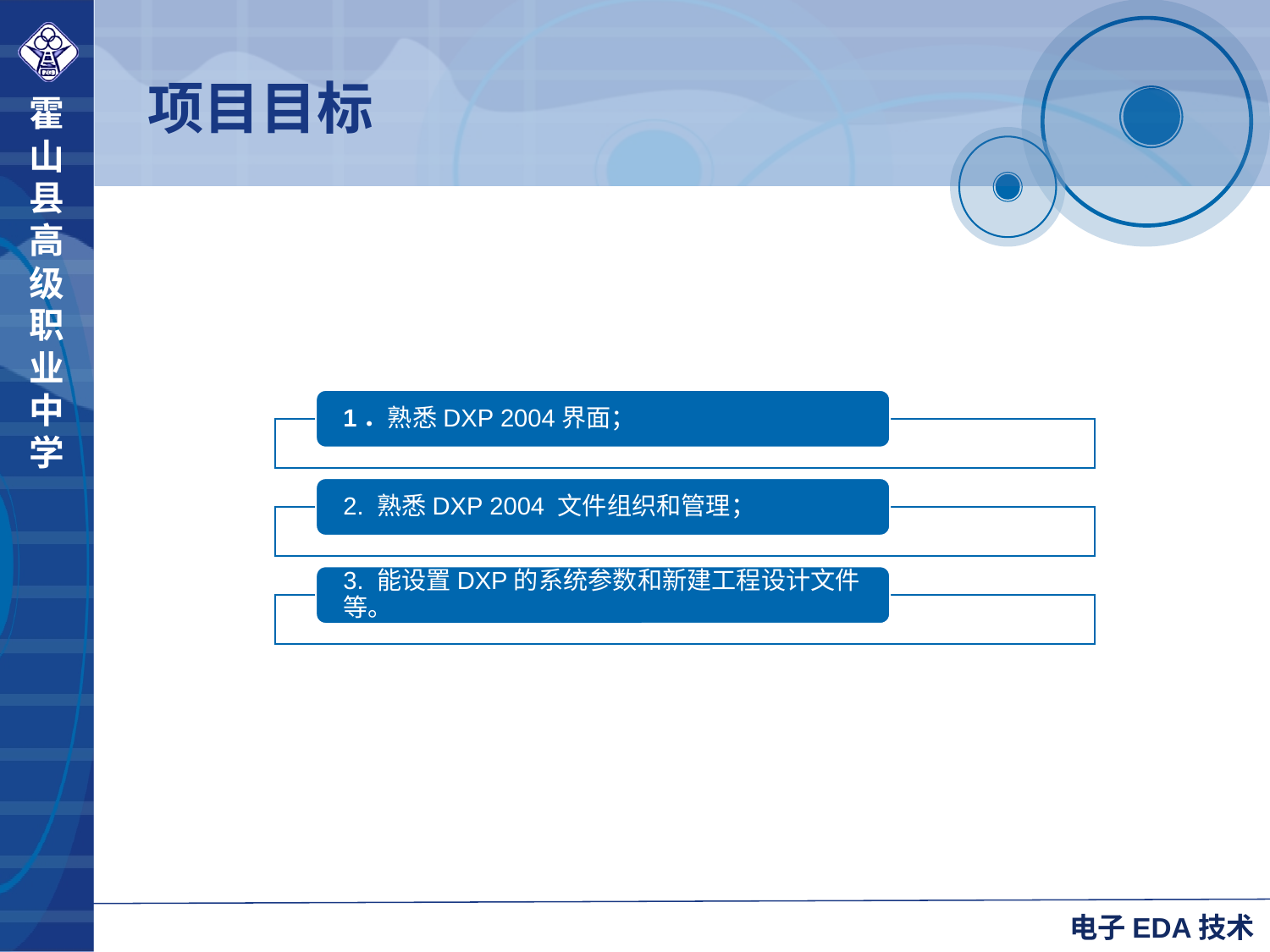

项目目标
1．熟悉DXP 2004界面；
2. 熟悉DXP 2004 文件组织和管理；
3. 能设置DXP的系统参数和新建工程设计文件等。